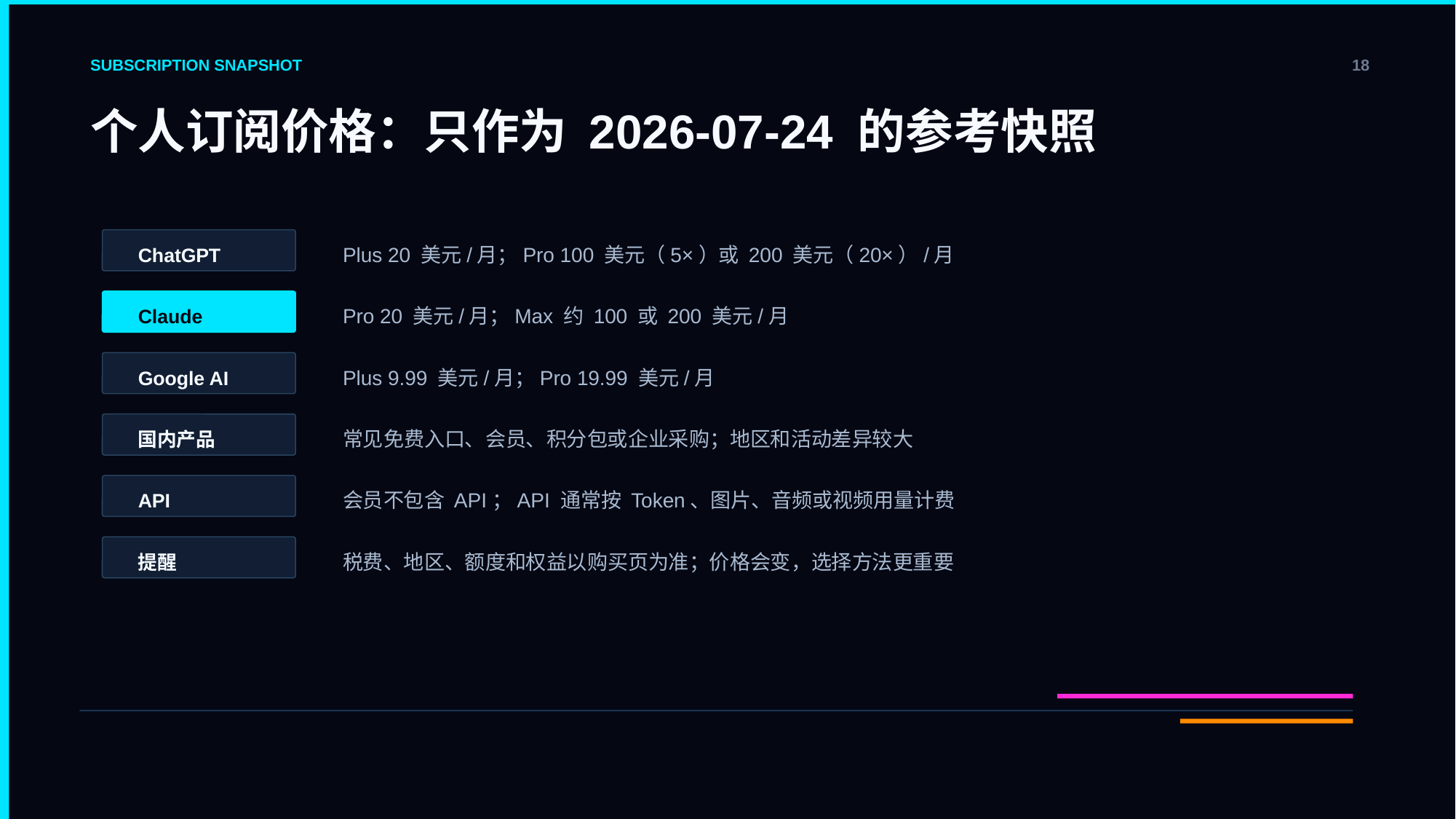

SUBSCRIPTION SNAPSHOT
18
个人订阅价格：只作为 2026-07-24 的参考快照

Plus 20 美元/月；Pro 100 美元（5×）或 200 美元（20×）/月
ChatGPT

Pro 20 美元/月；Max 约 100 或 200 美元/月
Claude

Plus 9.99 美元/月；Pro 19.99 美元/月
Google AI

常见免费入口、会员、积分包或企业采购；地区和活动差异较大
国内产品

会员不包含 API；API 通常按 Token、图片、音频或视频用量计费
API

税费、地区、额度和权益以购买页为准；价格会变，选择方法更重要
提醒